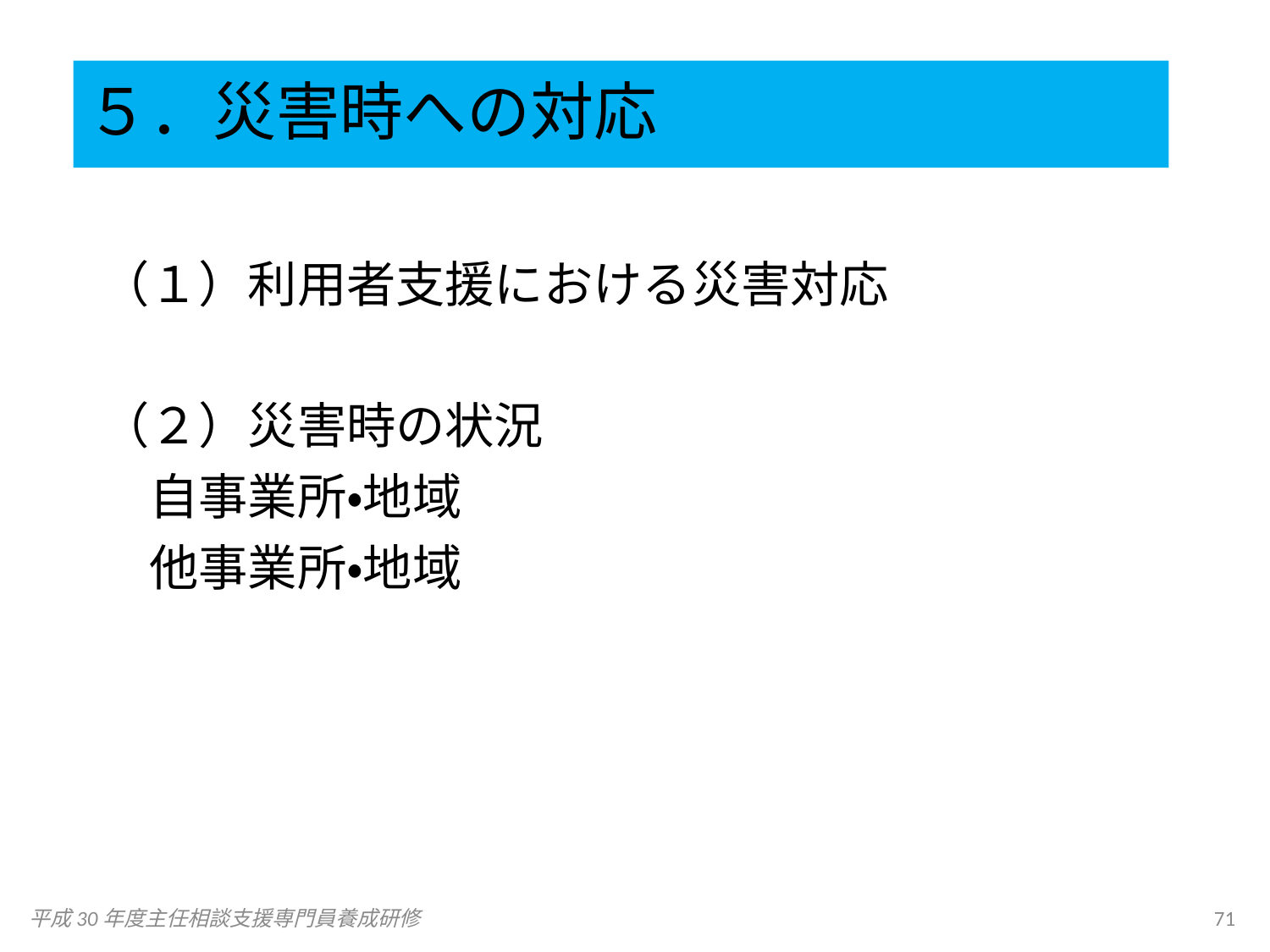

５．災害時への対応
（１）利用者支援における災害対応

（２）災害時の状況
　自事業所・地域
　他事業所・地域

71
平成30年度主任相談支援専門員養成研修